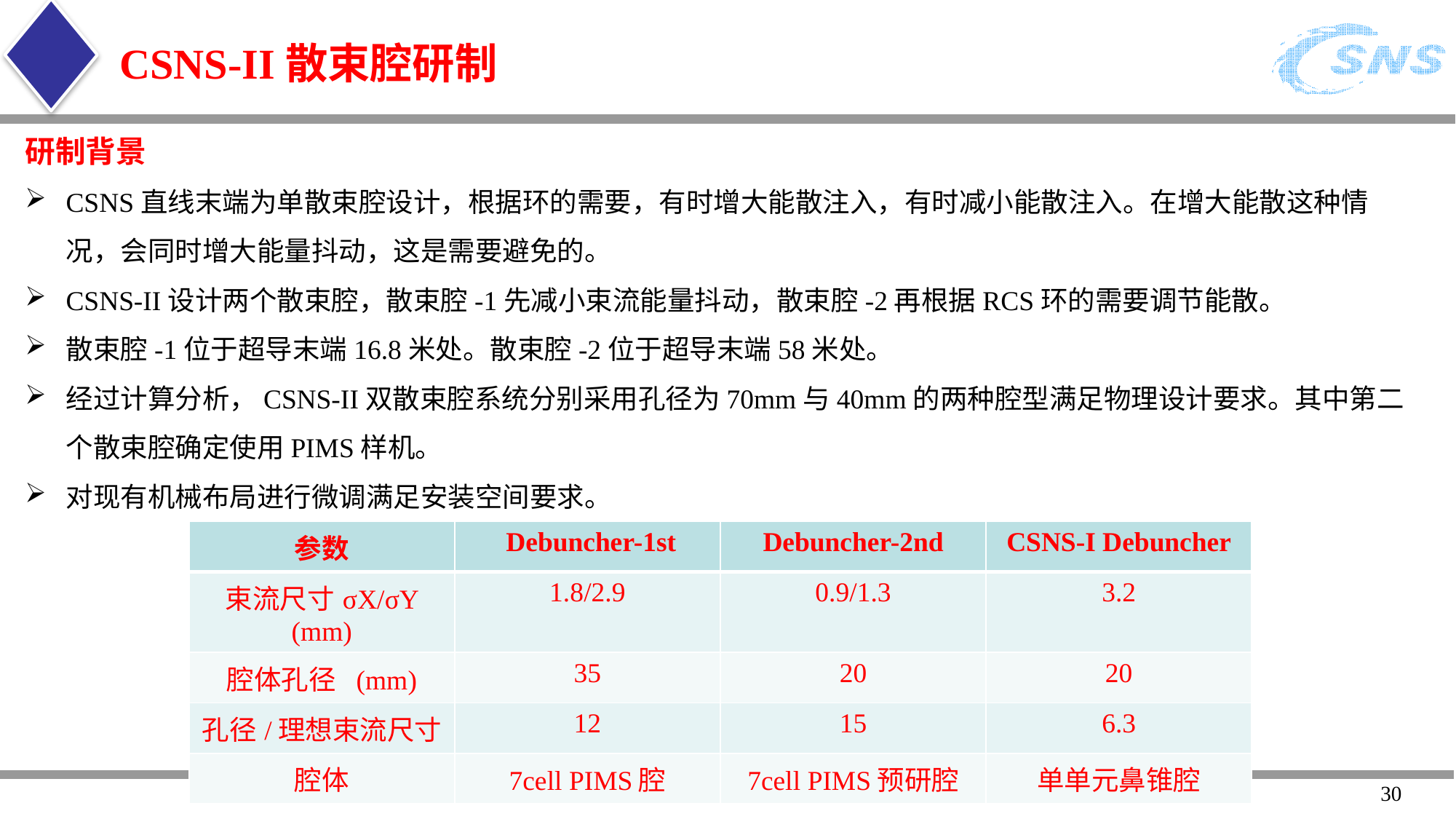

CSNS-II散束腔研制
研制背景
CSNS直线末端为单散束腔设计，根据环的需要，有时增大能散注入，有时减小能散注入。在增大能散这种情况，会同时增大能量抖动，这是需要避免的。
CSNS-II设计两个散束腔，散束腔-1先减小束流能量抖动，散束腔-2再根据RCS环的需要调节能散。
散束腔-1位于超导末端16.8米处。散束腔-2位于超导末端58米处。
经过计算分析，CSNS-II双散束腔系统分别采用孔径为70mm与40mm的两种腔型满足物理设计要求。其中第二个散束腔确定使用PIMS样机。
对现有机械布局进行微调满足安装空间要求。
| 参数 | Debuncher-1st | Debuncher-2nd | CSNS-I Debuncher |
| --- | --- | --- | --- |
| 束流尺寸σX/σY (mm) | 1.8/2.9 | 0.9/1.3 | 3.2 |
| 腔体孔径 (mm) | 35 | 20 | 20 |
| 孔径/理想束流尺寸 | 12 | 15 | 6.3 |
| 腔体 | 7cell PIMS腔 | 7cell PIMS预研腔 | 单单元鼻锥腔 |
30